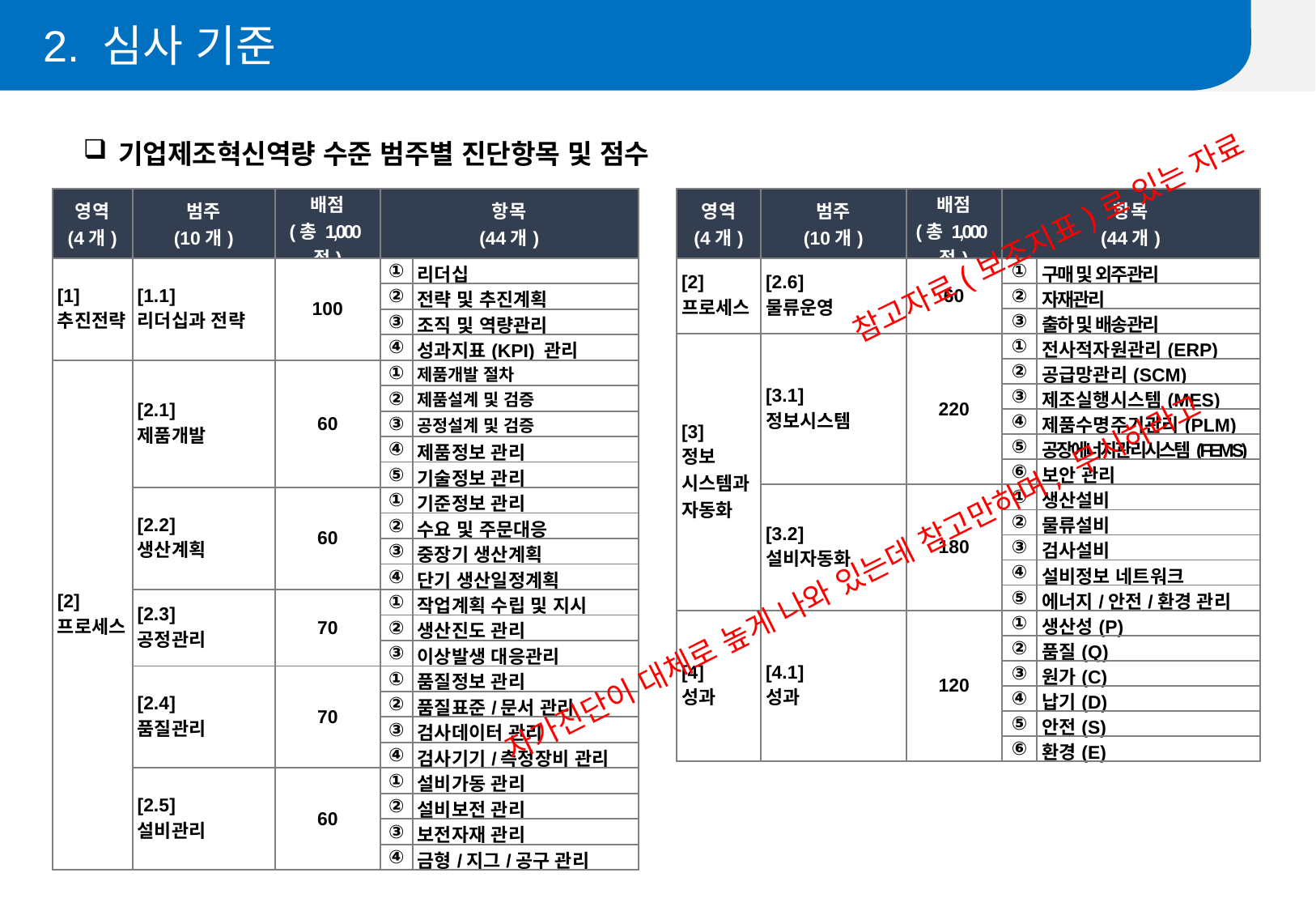

2. 심사 기준
기업제조혁신역량 수준 범주별 진단항목 및 점수
| 영역 (4개) | 범주 (10개) | 배점 (총 1,000점) | 항목 (44개) |  |
| --- | --- | --- | --- | --- |
| [1] 추진전략 | [1.1] 리더십과 전략 | 100 | ① | 리더십 |
|  |  |  | ② | 전략 및 추진계획 |
|  |  |  | ③ | 조직 및 역량관리 |
|  |  |  | ④ | 성과지표(KPI) 관리 |
| [2] 프로세스 | [2.1] 제품개발 | 60 | ① | 제품개발 절차 |
|  |  |  | ② | 제품설계 및 검증 |
|  |  |  | ③ | 공정설계 및 검증 |
|  |  |  | ④ | 제품정보 관리 |
|  |  |  | ⑤ | 기술정보 관리 |
|  | [2.2] 생산계획 | 60 | ① | 기준정보 관리 |
|  |  |  | ② | 수요 및 주문대응 |
|  |  |  | ③ | 중장기 생산계획 |
|  |  |  | ④ | 단기 생산일정계획 |
|  | [2.3] 공정관리 | 70 | ① | 작업계획 수립 및 지시 |
|  |  |  | ② | 생산진도 관리 |
|  |  |  | ③ | 이상발생 대응관리 |
|  | [2.4] 품질관리 | 70 | ① | 품질정보 관리 |
|  |  |  | ② | 품질표준/문서 관리 |
|  |  |  | ③ | 검사데이터 관리 |
|  |  |  | ④ | 검사기기/측정장비 관리 |
|  | [2.5] 설비관리 | 60 | ① | 설비가동 관리 |
|  |  |  | ② | 설비보전 관리 |
|  |  |  | ③ | 보전자재 관리 |
|  |  |  | ④ | 금형/지그/공구 관리 |
| 영역 (4개) | 범주 (10개) | 배점 (총 1,000점) | 항목 (44개) |  |
| --- | --- | --- | --- | --- |
| [2] 프로세스 | [2.6] 물류운영 | 60 | ① | 구매 및 외주관리 |
|  |  |  | ② | 자재관리 |
|  |  |  | ③ | 출하 및 배송관리 |
| [3] 정보 시스템과 자동화 | [3.1] 정보시스템 | 220 | ① | 전사적자원관리(ERP) |
|  |  |  | ② | 공급망관리(SCM) |
|  |  |  | ③ | 제조실행시스템(MES) |
|  |  |  | ④ | 제품수명주기관리(PLM) |
|  |  |  | ⑤ | 공장에너지관리시스템(FEMS) |
|  |  |  | ⑥ | 보안 관리 |
|  | [3.2] 설비자동화 | 180 | ① | 생산설비 |
|  |  |  | ② | 물류설비 |
|  |  |  | ③ | 검사설비 |
|  |  |  | ④ | 설비정보 네트워크 |
|  |  |  | ⑤ | 에너지/안전/환경 관리 |
| [4] 성과 | [4.1] 성과 | 120 | ① | 생산성(P) |
|  |  |  | ② | 품질(Q) |
|  |  |  | ③ | 원가(C) |
|  |  |  | ④ | 납기(D) |
|  |  |  | ⑤ | 안전(S) |
|  |  |  | ⑥ | 환경(E) |
참고자료(보조지표)로 있는 자료
자가진단이 대체로 높게 나와 있는데 참고만하며, 무시하라고